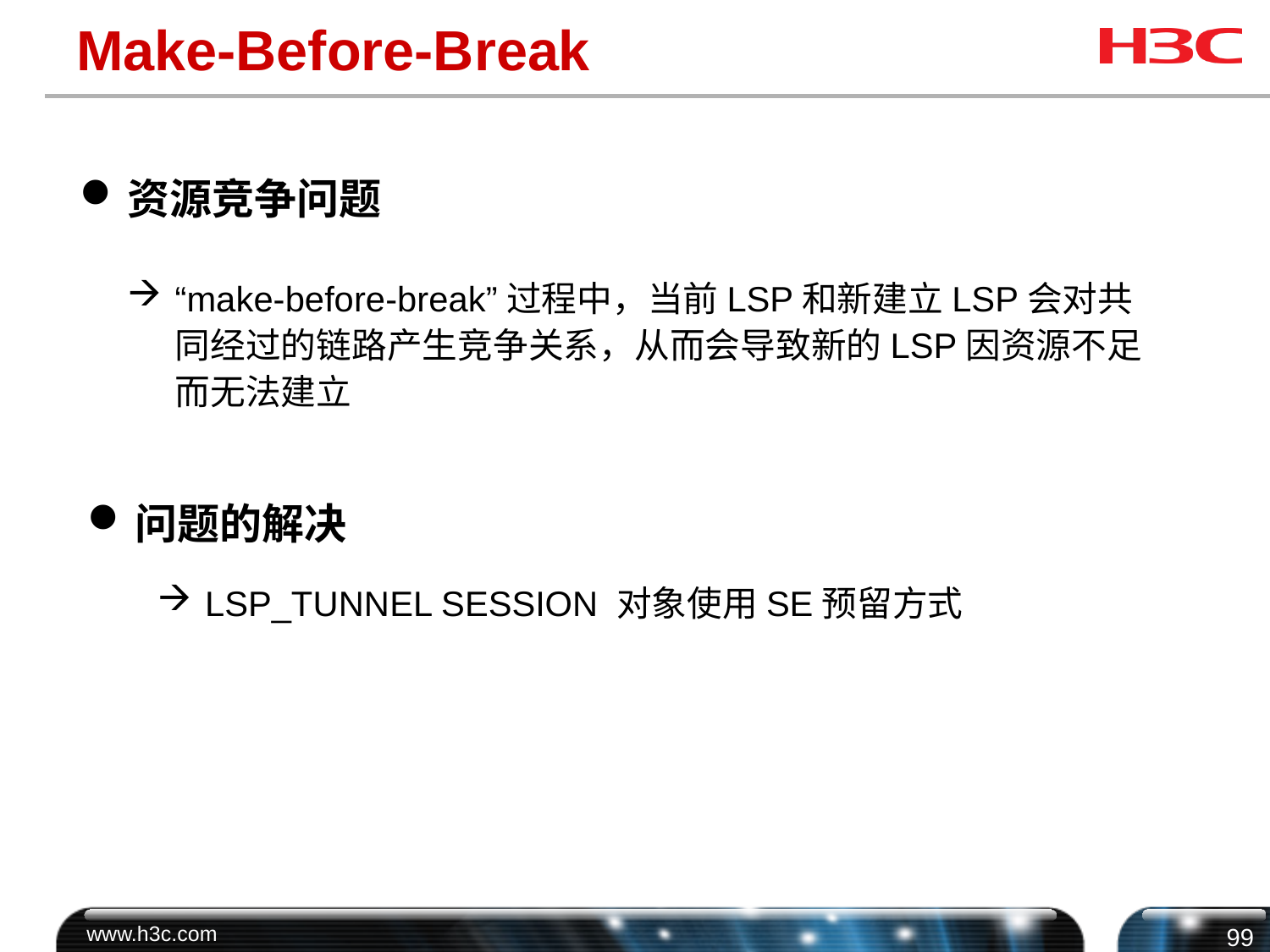

# Make-Before-Break
资源竞争问题
“make-before-break”过程中，当前LSP和新建立LSP会对共同经过的链路产生竞争关系，从而会导致新的LSP因资源不足而无法建立
问题的解决
LSP_TUNNEL SESSION 对象使用SE预留方式